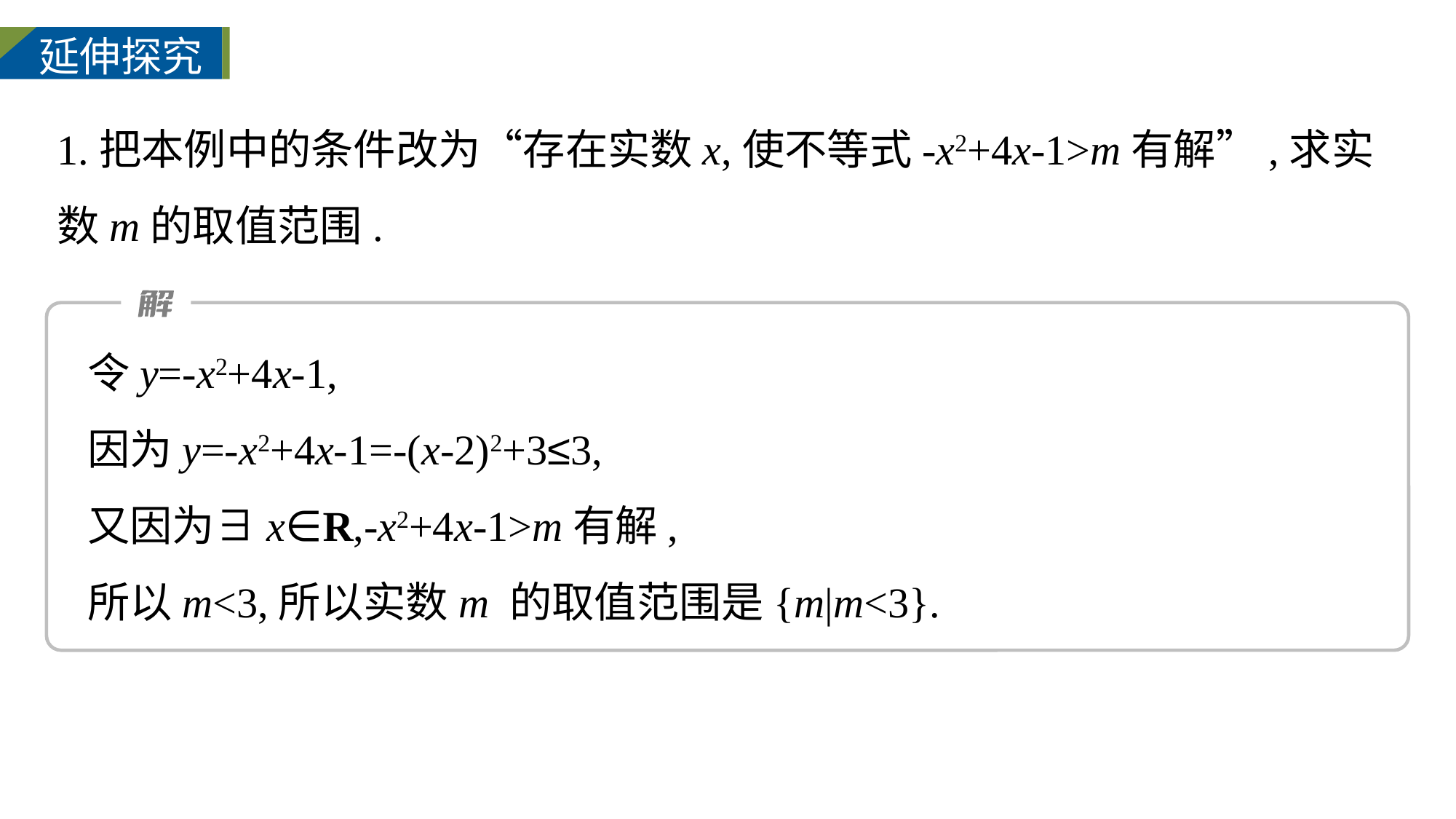

延伸探究

1.把本例中的条件改为“存在实数x,使不等式-x2+4x-1>m有解”,求实数m的取值范围.

令y=-x2+4x-1,
因为y=-x2+4x-1=-(x-2)2+3≤3,
又因为∃x∈R,-x2+4x-1>m有解,
所以m<3,所以实数m 的取值范围是{m|m<3}.